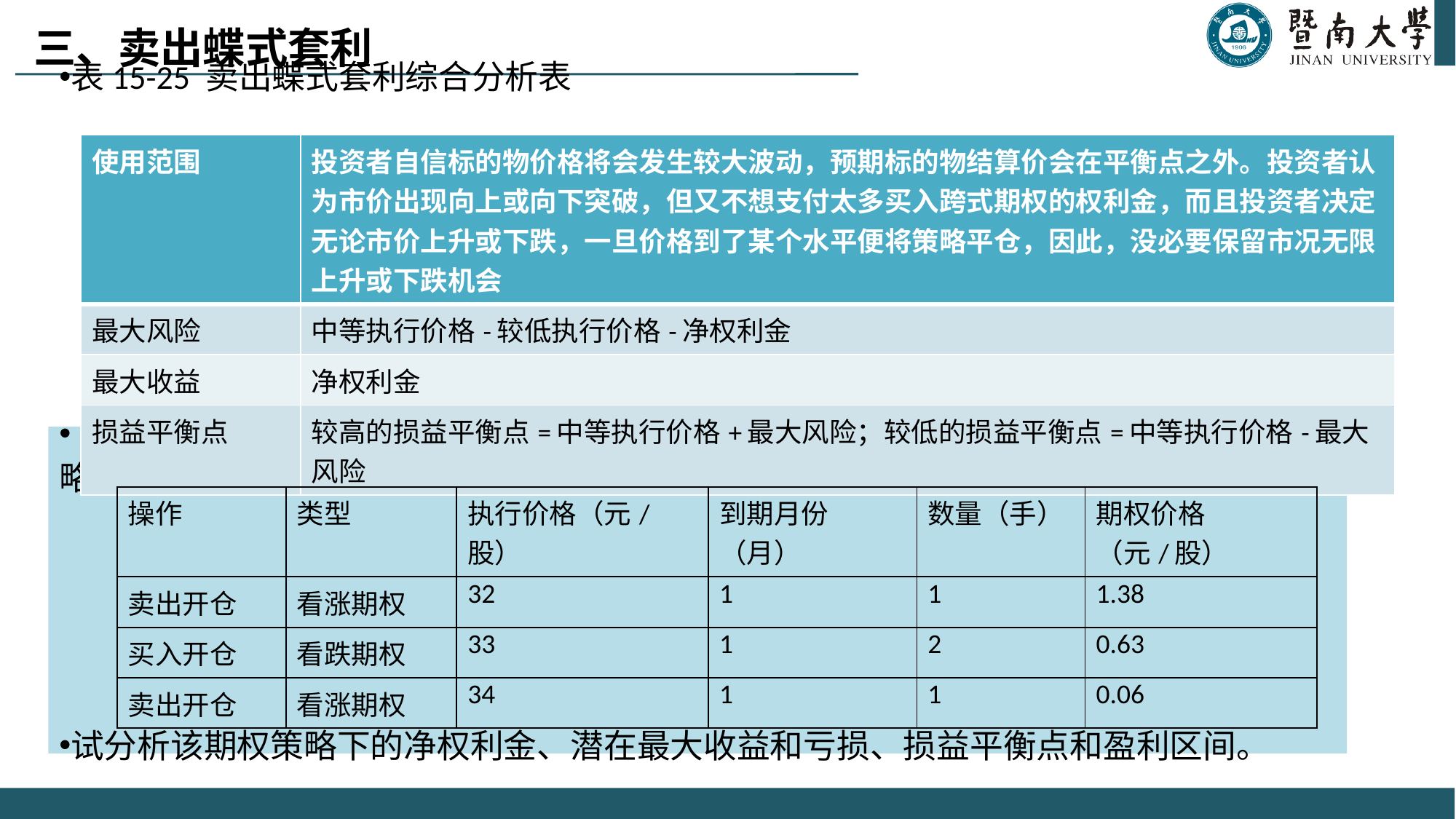

三、卖出蝶式套利
表15-25 卖出蝶式套利综合分析表

【例15-16】假设股票A的当前价格是33.57元/股，由下表构建一个卖出蝶式价差策略，

试分析该期权策略下的净权利金、潜在最大收益和亏损、损益平衡点和盈利区间。
| 使用范围 | 投资者自信标的物价格将会发生较大波动，预期标的物结算价会在平衡点之外。投资者认为市价出现向上或向下突破，但又不想支付太多买入跨式期权的权利金，而且投资者决定无论市价上升或下跌，一旦价格到了某个水平便将策略平仓，因此，没必要保留市况无限上升或下跌机会 |
| --- | --- |
| 最大风险 | 中等执行价格-较低执行价格-净权利金 |
| 最大收益 | 净权利金 |
| 损益平衡点 | 较高的损益平衡点=中等执行价格+最大风险；较低的损益平衡点=中等执行价格-最大风险 |

| 操作 | 类型 | 执行价格（元/股） | 到期月份（月） | 数量（手） | 期权价格（元/股） |
| --- | --- | --- | --- | --- | --- |
| 卖出开仓 | 看涨期权 | 32 | 1 | 1 | 1.38 |
| 买入开仓 | 看跌期权 | 33 | 1 | 2 | 0.63 |
| 卖出开仓 | 看涨期权 | 34 | 1 | 1 | 0.06 |